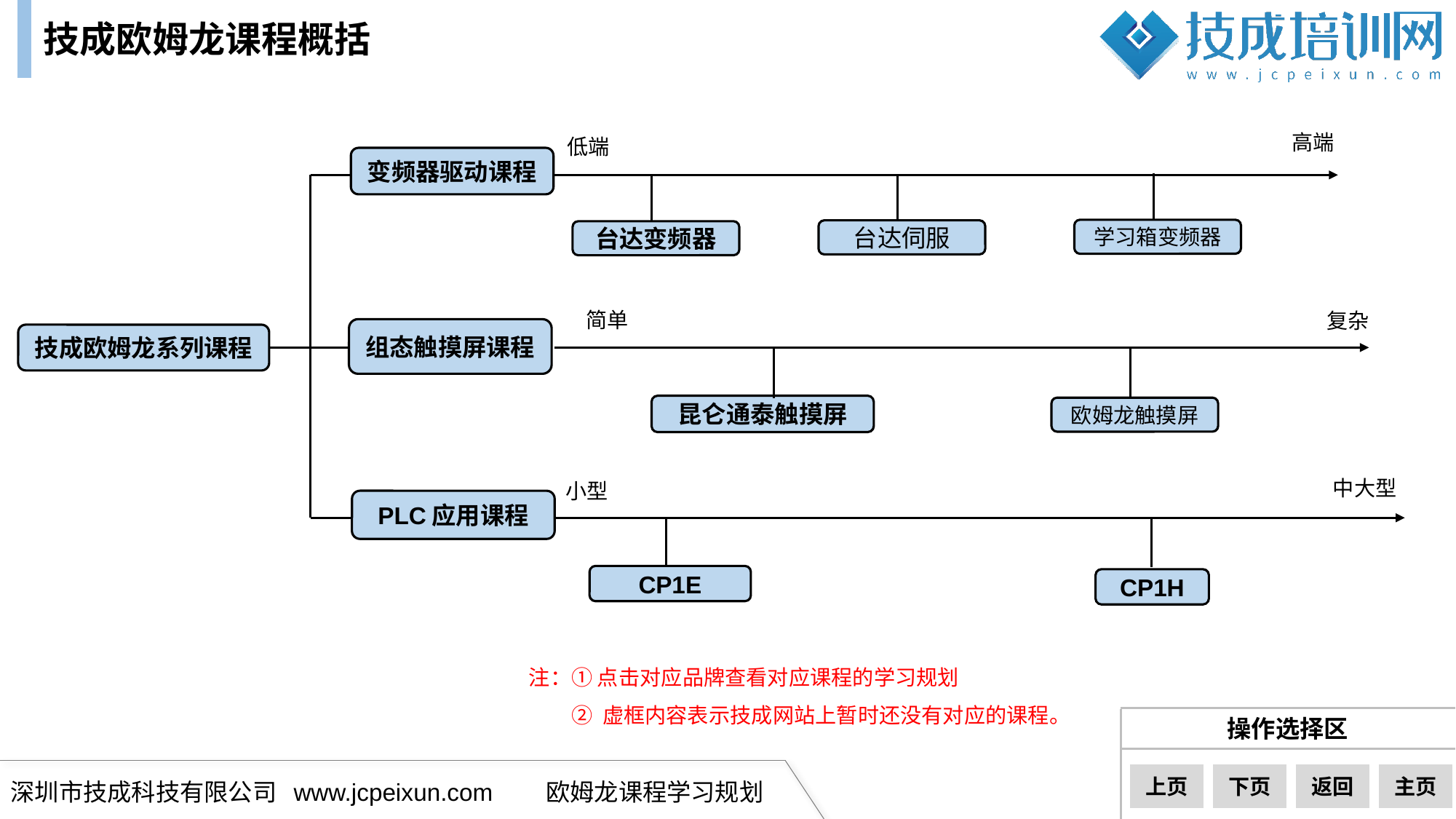

技成欧姆龙课程概括
高端
低端
变频器驱动课程
学习箱变频器
台达伺服
台达变频器
简单
复杂
组态触摸屏课程
技成欧姆龙系列课程
昆仑通泰触摸屏
欧姆龙触摸屏
中大型
小型
PLC应用课程
CP1E
CP1H
注：① 点击对应品牌查看对应课程的学习规划
         ② 虚框内容表示技成网站上暂时还没有对应的课程。
上页
下页
返回
主页